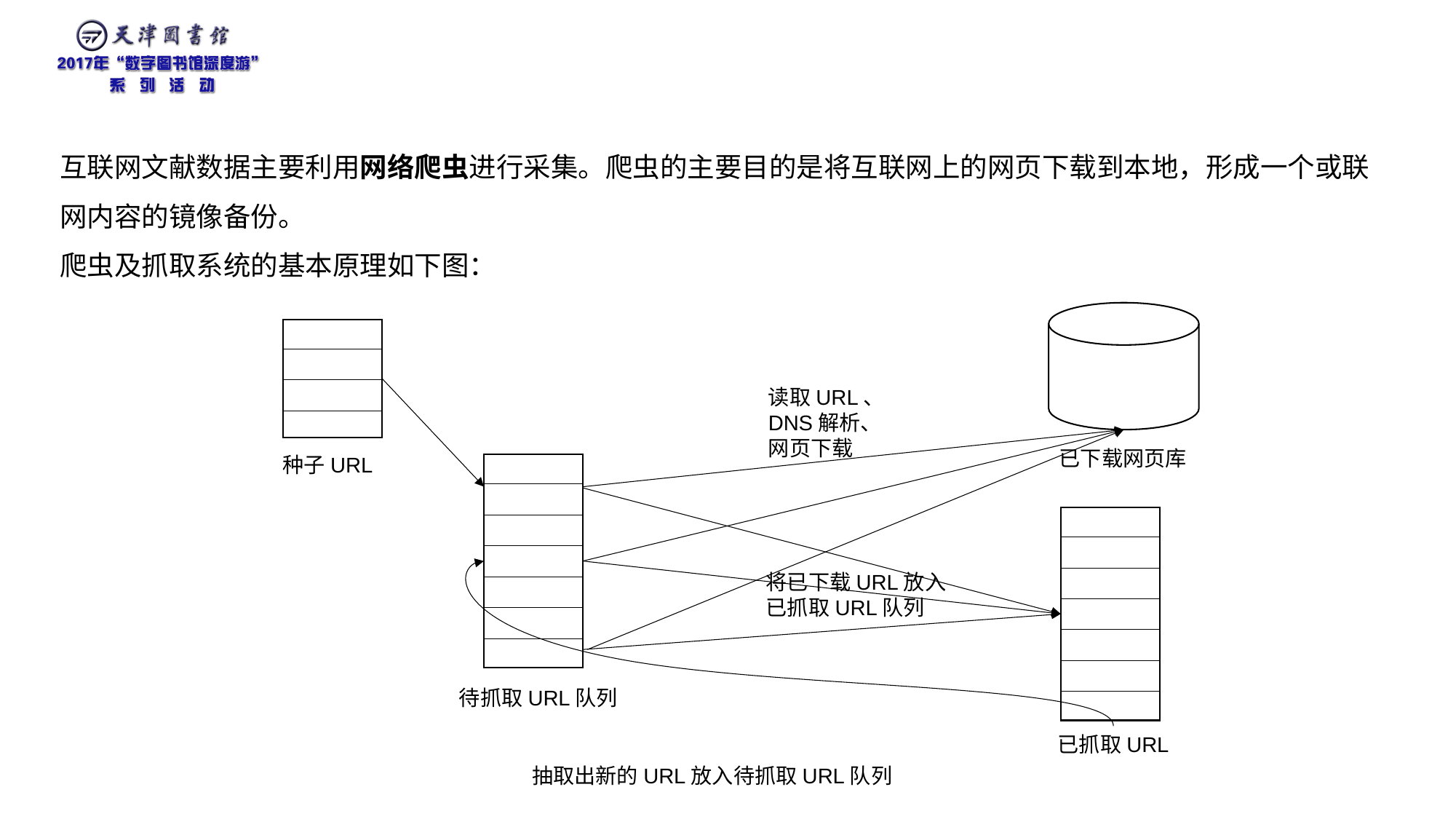

主要的采集技术：网络爬虫
互联网文献数据主要利用网络爬虫进行采集。爬虫的主要目的是将互联网上的网页下载到本地，形成一个或联网内容的镜像备份。
爬虫及抓取系统的基本原理如下图：

读取URL、
DNS解析、
网页下载
已下载网页库
种子URL

将已下载URL放入
已抓取URL队列
待抓取URL队列
已抓取URL
抽取出新的URL放入待抓取URL队列